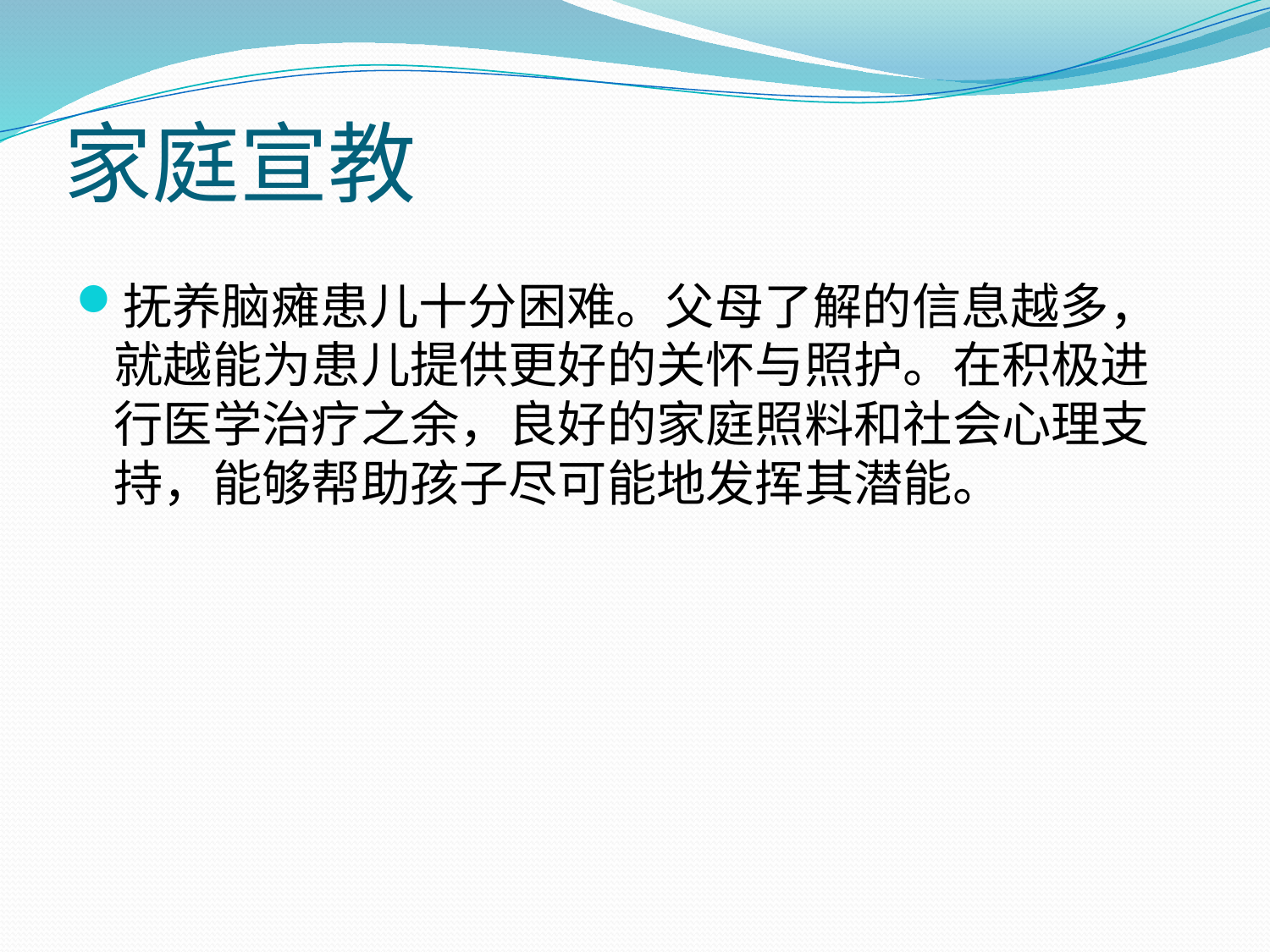

# 家庭宣教
抚养脑瘫患儿十分困难。父母了解的信息越多，就越能为患儿提供更好的关怀与照护。在积极进行医学治疗之余，良好的家庭照料和社会心理支持，能够帮助孩子尽可能地发挥其潜能。